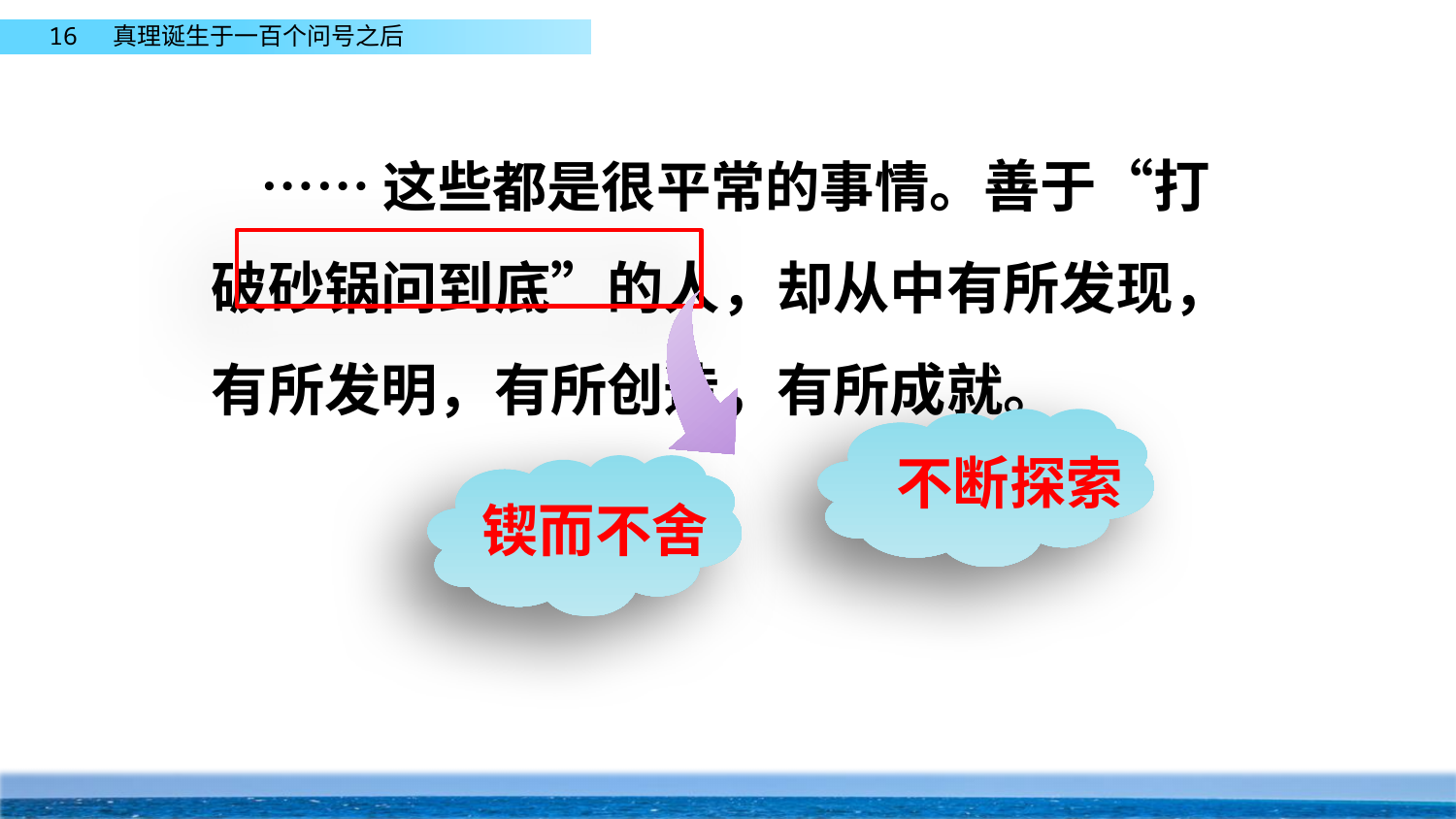

……这些都是很平常的事情。善于“打破砂锅问到底”的人，却从中有所发现，有所发明，有所创造，有所成就。

不断探索

锲而不舍